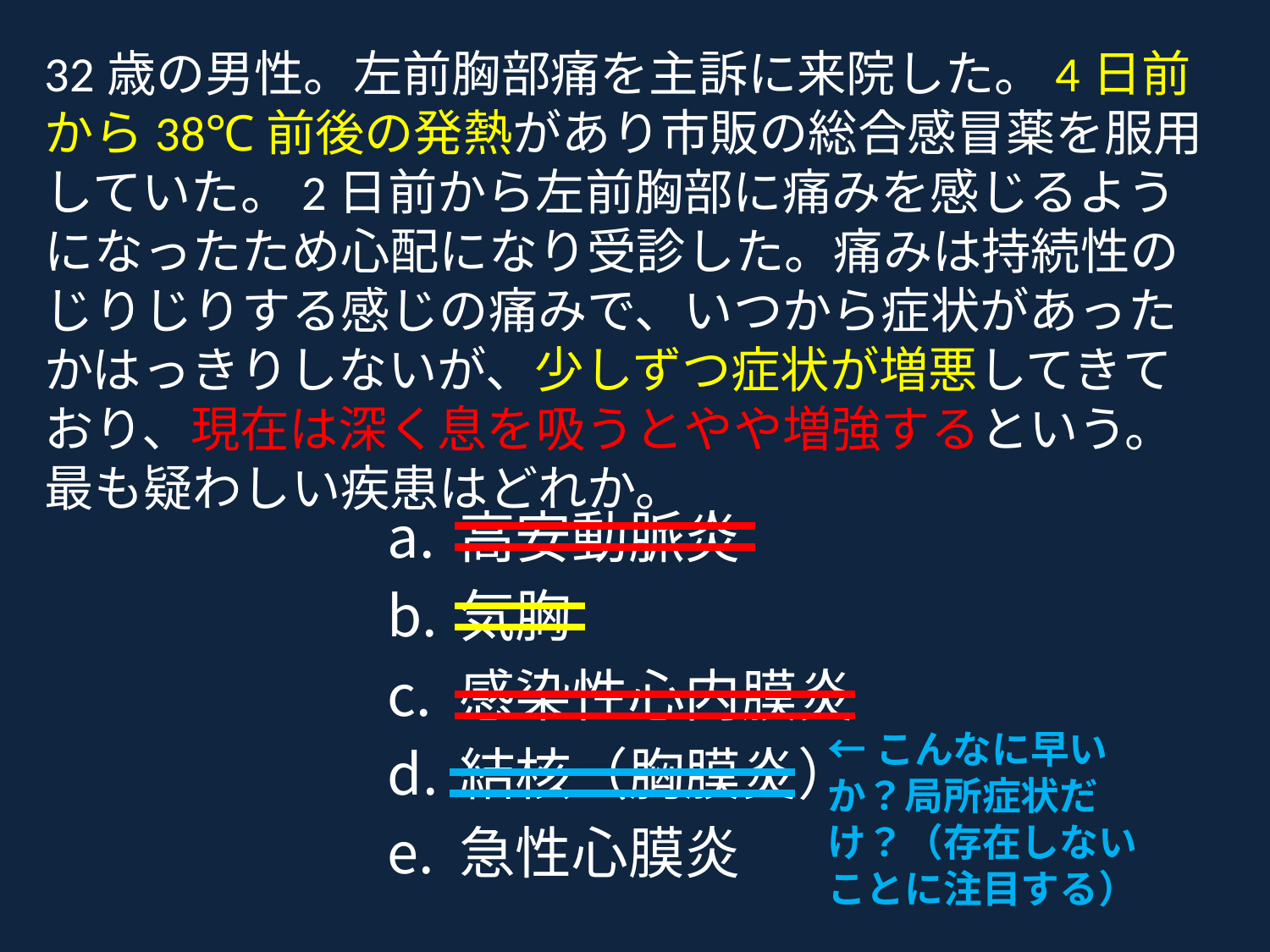

32歳の男性。左前胸部痛を主訴に来院した。4日前から38℃前後の発熱があり市販の総合感冒薬を服用していた。2日前から左前胸部に痛みを感じるようになったため心配になり受診した。痛みは持続性のじりじりする感じの痛みで、いつから症状があったかはっきりしないが、少しずつ症状が増悪してきており、現在は深く息を吸うとやや増強するという。最も疑わしい疾患はどれか。
高安動脈炎
気胸
感染性心内膜炎
結核（胸膜炎）
急性心膜炎

←こんなに早いか？局所症状だけ？（存在しないことに注目する）